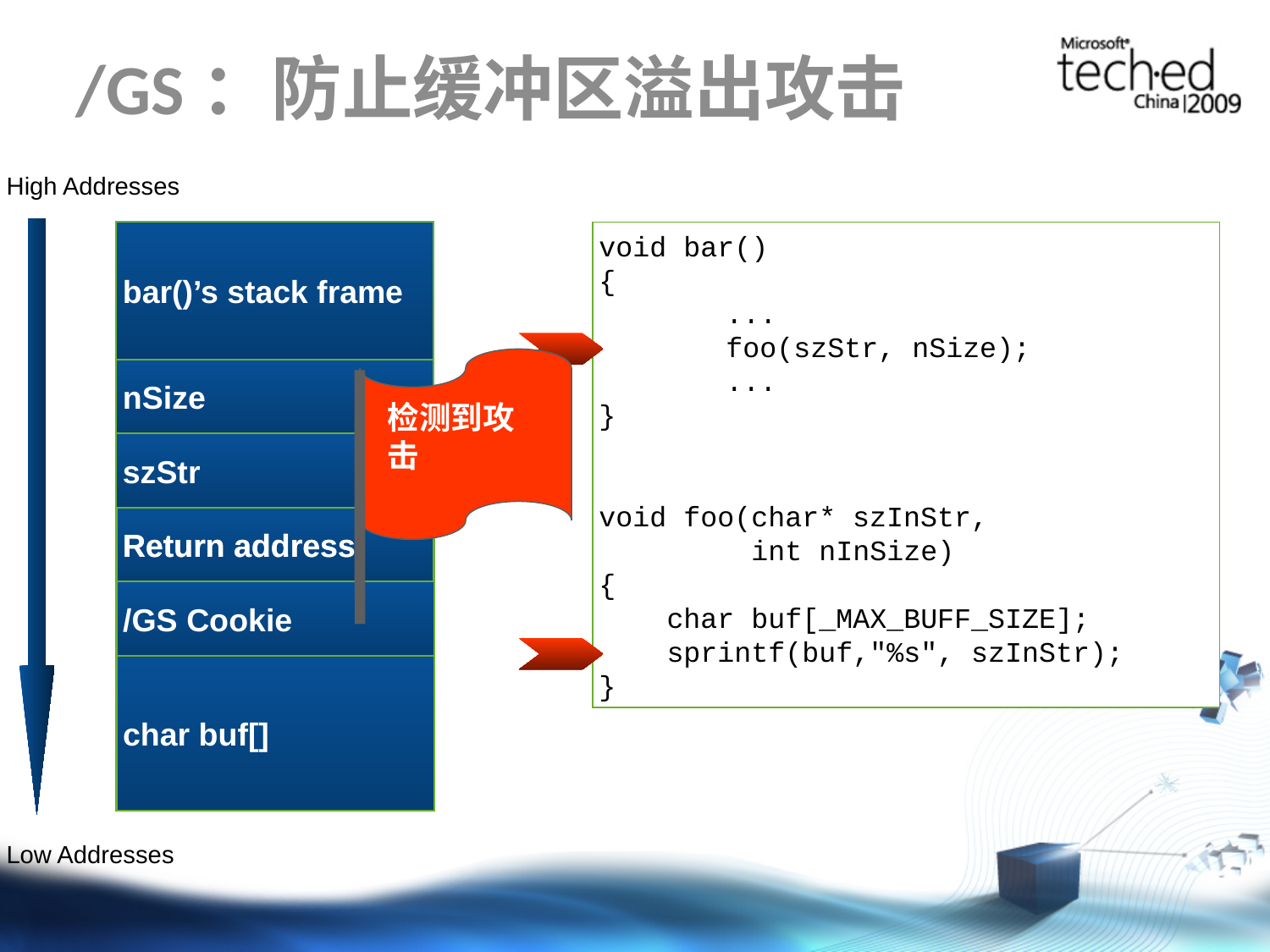

# /GS：防止缓冲区溢出攻击
High Addresses

bar()’s stack frame
void bar()
{
	...
	foo(szStr, nSize);
	...
}

void foo(char* szInStr,
         int nInSize)
{
    char buf[_MAX_BUFF_SIZE];
    sprintf(buf,"%s", szInStr);
}

检测到攻击
nSize
szStr

szStr
Return address
Return address
/GS Cookie
/GS Cookie

char buf[]
Low Addresses